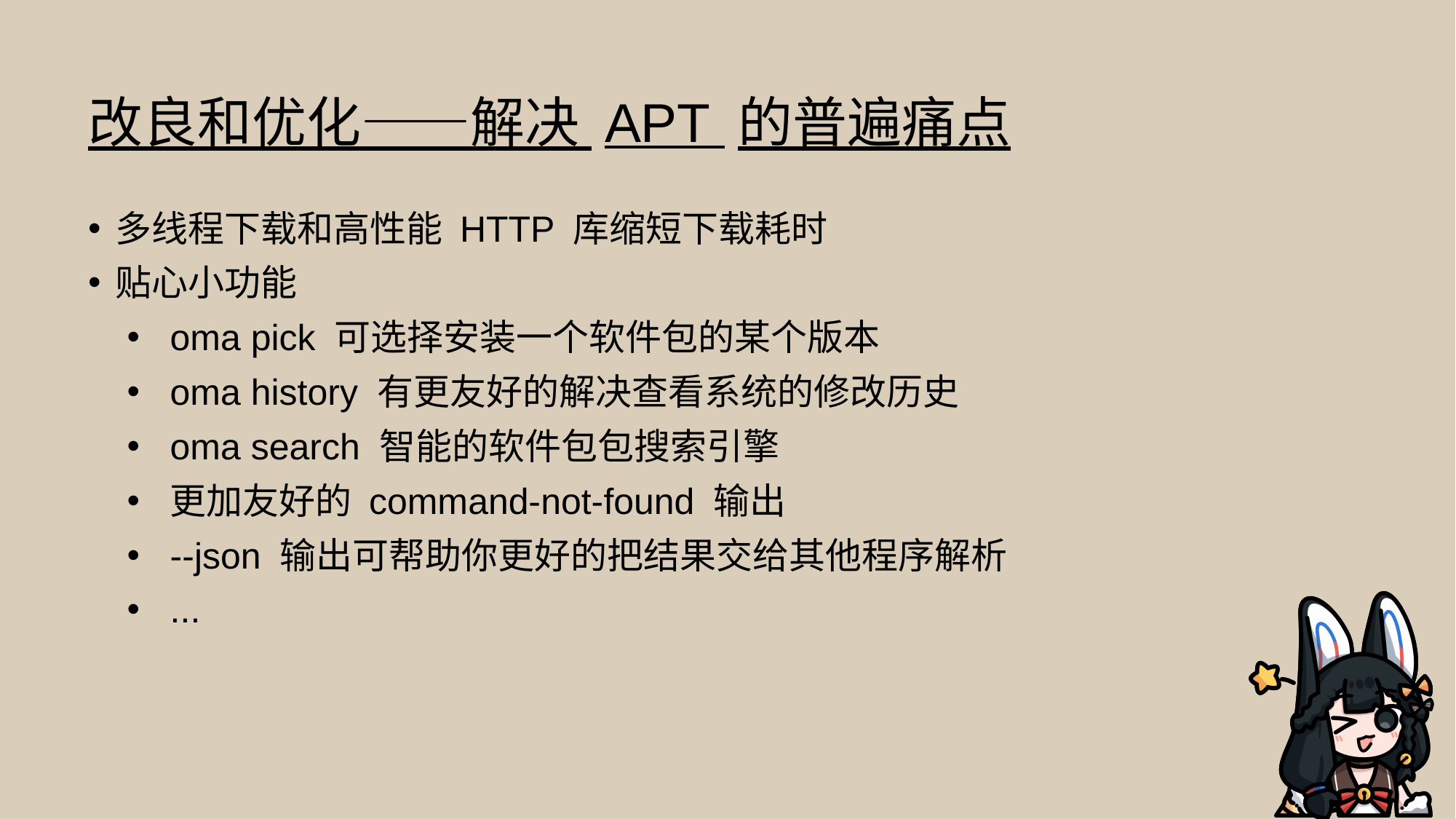

# 改良和优化——解决 APT 的普遍痛点
多线程下载和高性能 HTTP 库缩短下载耗时
贴心小功能
oma pick 可选择安装一个软件包的某个版本
oma history 有更友好的解决查看系统的修改历史
oma search 智能的软件包包搜索引擎
更加友好的 command-not-found 输出
--json 输出可帮助你更好的把结果交给其他程序解析
...